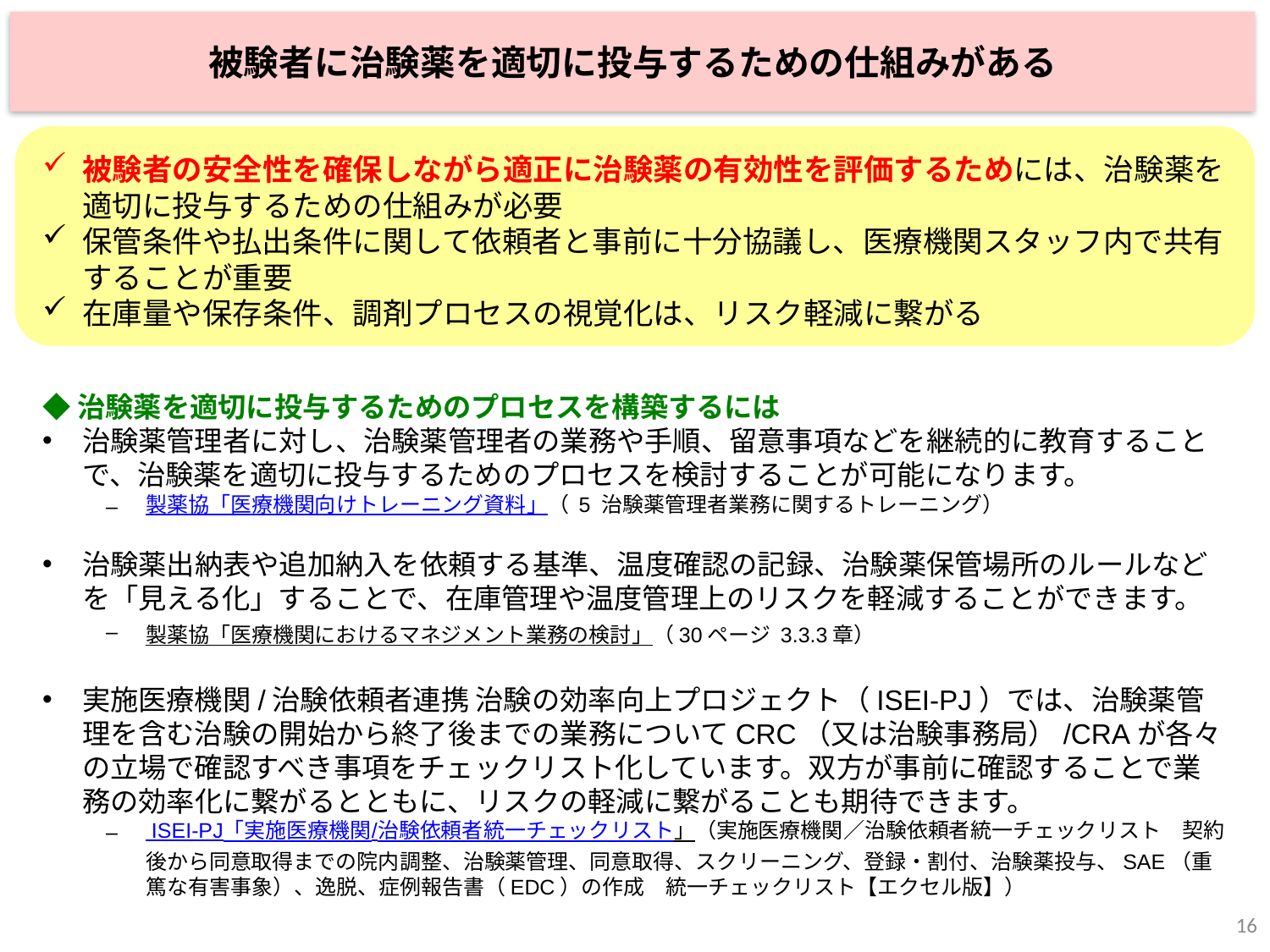

被験者に治験薬を適切に投与するための仕組みがある

被験者の安全性を確保しながら適正に治験薬の有効性を評価するためには、治験薬を適切に投与するための仕組みが必要
保管条件や払出条件に関して依頼者と事前に十分協議し、医療機関スタッフ内で共有することが重要
在庫量や保存条件、調剤プロセスの視覚化は、リスク軽減に繋がる

◆治験薬を適切に投与するためのプロセスを構築するには
治験薬管理者に対し、治験薬管理者の業務や手順、留意事項などを継続的に教育することで、治験薬を適切に投与するためのプロセスを検討することが可能になります。
製薬協「医療機関向けトレーニング資料」（ 5 治験薬管理者業務に関するトレーニング）

治験薬出納表や追加納入を依頼する基準、温度確認の記録、治験薬保管場所のルールなどを「見える化」することで、在庫管理や温度管理上のリスクを軽減することができます。
製薬協「医療機関におけるマネジメント業務の検討」（30ページ 3.3.3章）

実施医療機関/治験依頼者連携 治験の効率向上プロジェクト（ISEI-PJ）では、治験薬管理を含む治験の開始から終了後までの業務についてCRC（又は治験事務局）/CRAが各々の立場で確認すべき事項をチェックリスト化しています。双方が事前に確認することで業務の効率化に繋がるとともに、リスクの軽減に繋がることも期待できます。
 ISEI-PJ「実施医療機関/治験依頼者統一チェックリスト」（実施医療機関／治験依頼者統一チェックリスト　契約後から同意取得までの院内調整、治験薬管理、同意取得、スクリーニング、登録・割付、治験薬投与、SAE（重篤な有害事象）、逸脱、症例報告書（EDC）の作成　統一チェックリスト【エクセル版】）
16